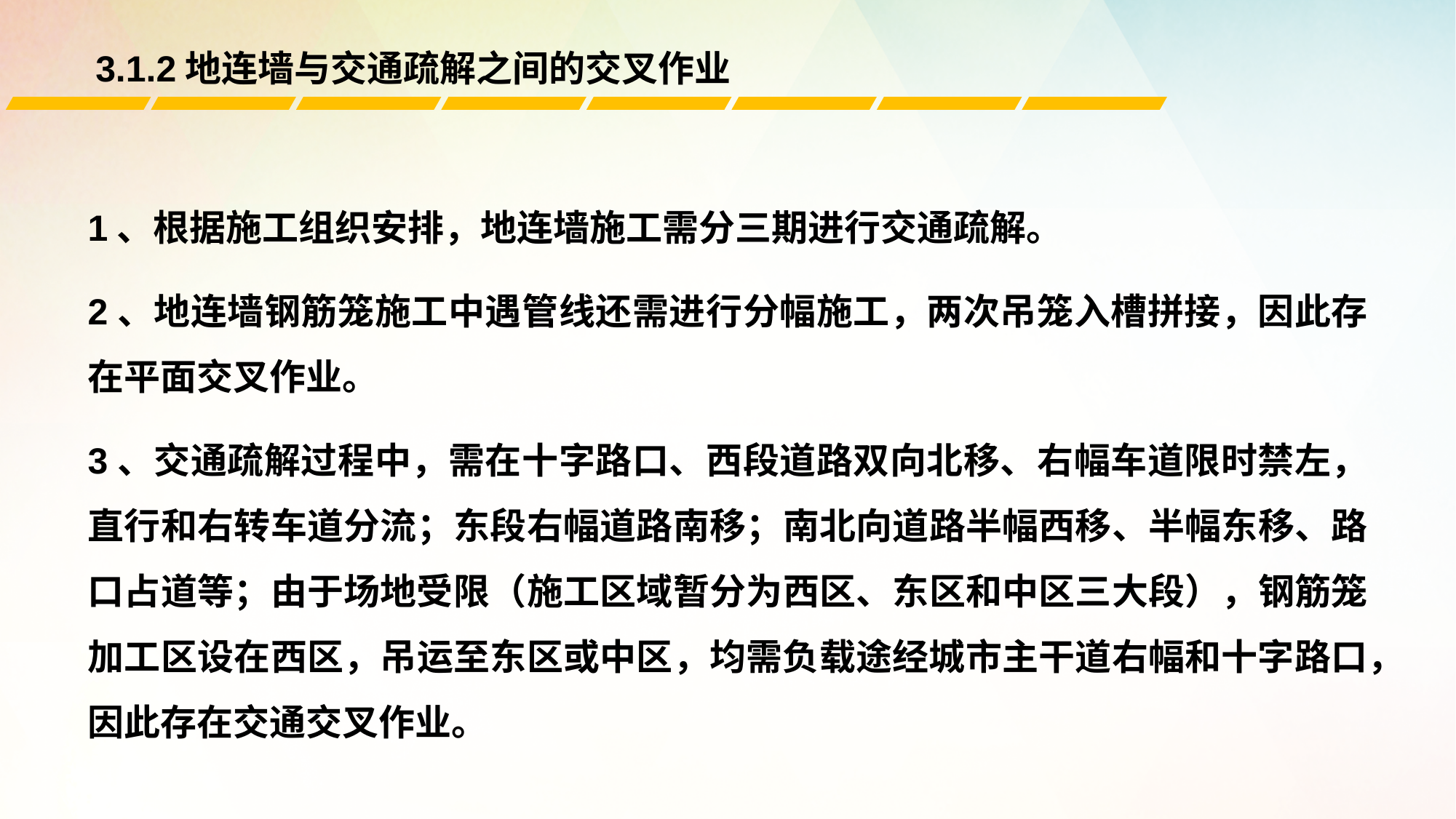

3.1.2地连墙与交通疏解之间的交叉作业
1、根据施工组织安排，地连墙施工需分三期进行交通疏解。
2、地连墙钢筋笼施工中遇管线还需进行分幅施工，两次吊笼入槽拼接，因此存在平面交叉作业。
3、交通疏解过程中，需在十字路口、西段道路双向北移、右幅车道限时禁左，直行和右转车道分流；东段右幅道路南移；南北向道路半幅西移、半幅东移、路口占道等；由于场地受限（施工区域暂分为西区、东区和中区三大段），钢筋笼加工区设在西区，吊运至东区或中区，均需负载途经城市主干道右幅和十字路口，因此存在交通交叉作业。